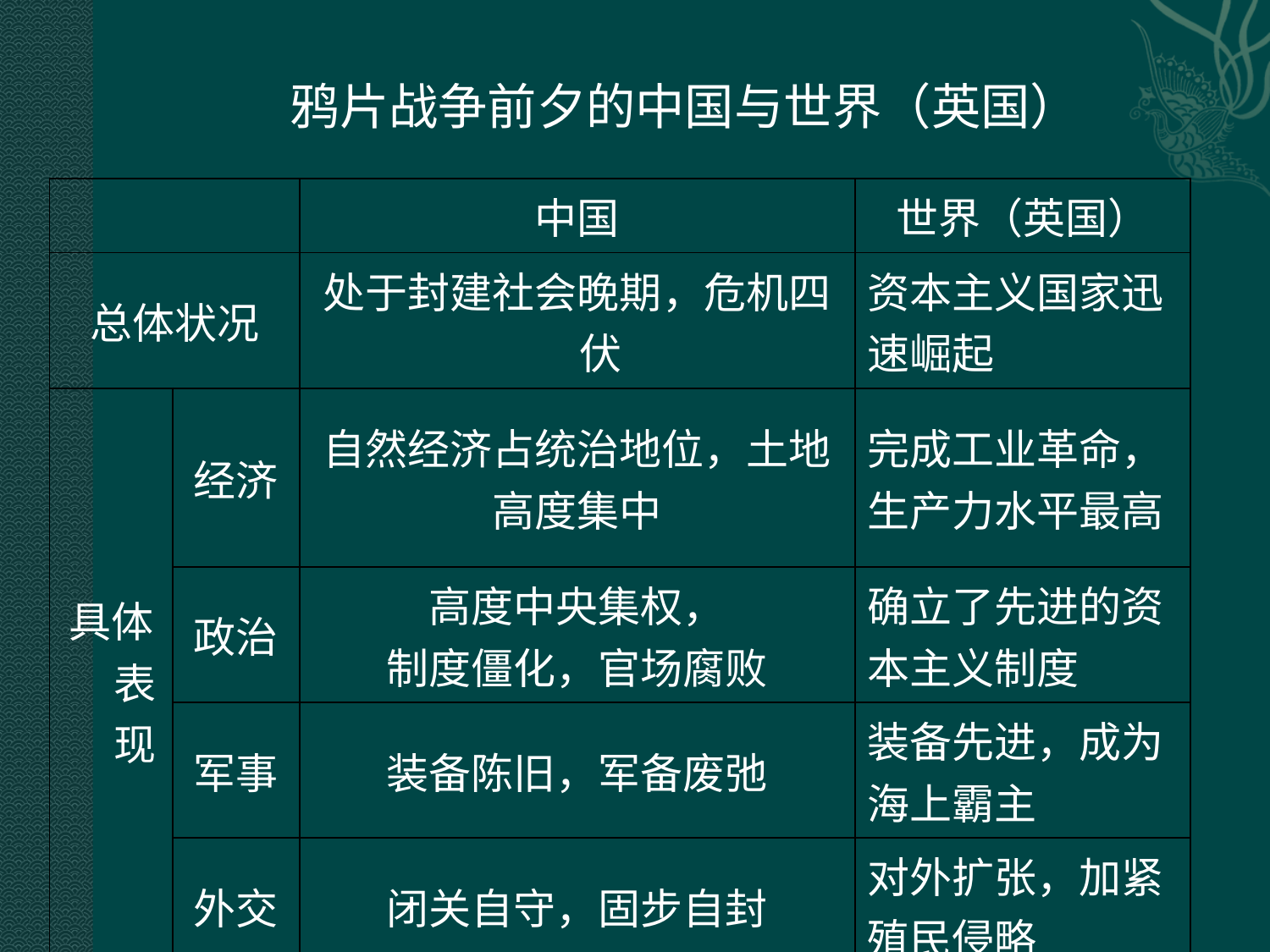

鸦片战争前夕的中国与世界（英国）
|  |  | 中国 | 世界（英国） |
| --- | --- | --- | --- |
| 总体状况 |  | 处于封建社会晚期，危机四伏 | 资本主义国家迅速崛起 |
| 具体表现 | 经济 | 自然经济占统治地位，土地高度集中 | 完成工业革命，生产力水平最高 |
|  | 政治 | 高度中央集权， 制度僵化，官场腐败 | 确立了先进的资本主义制度 |
|  | 军事 | 装备陈旧，军备废弛 | 装备先进，成为海上霸主 |
|  | 外交 | 闭关自守，固步自封 | 对外扩张，加紧殖民侵略 |